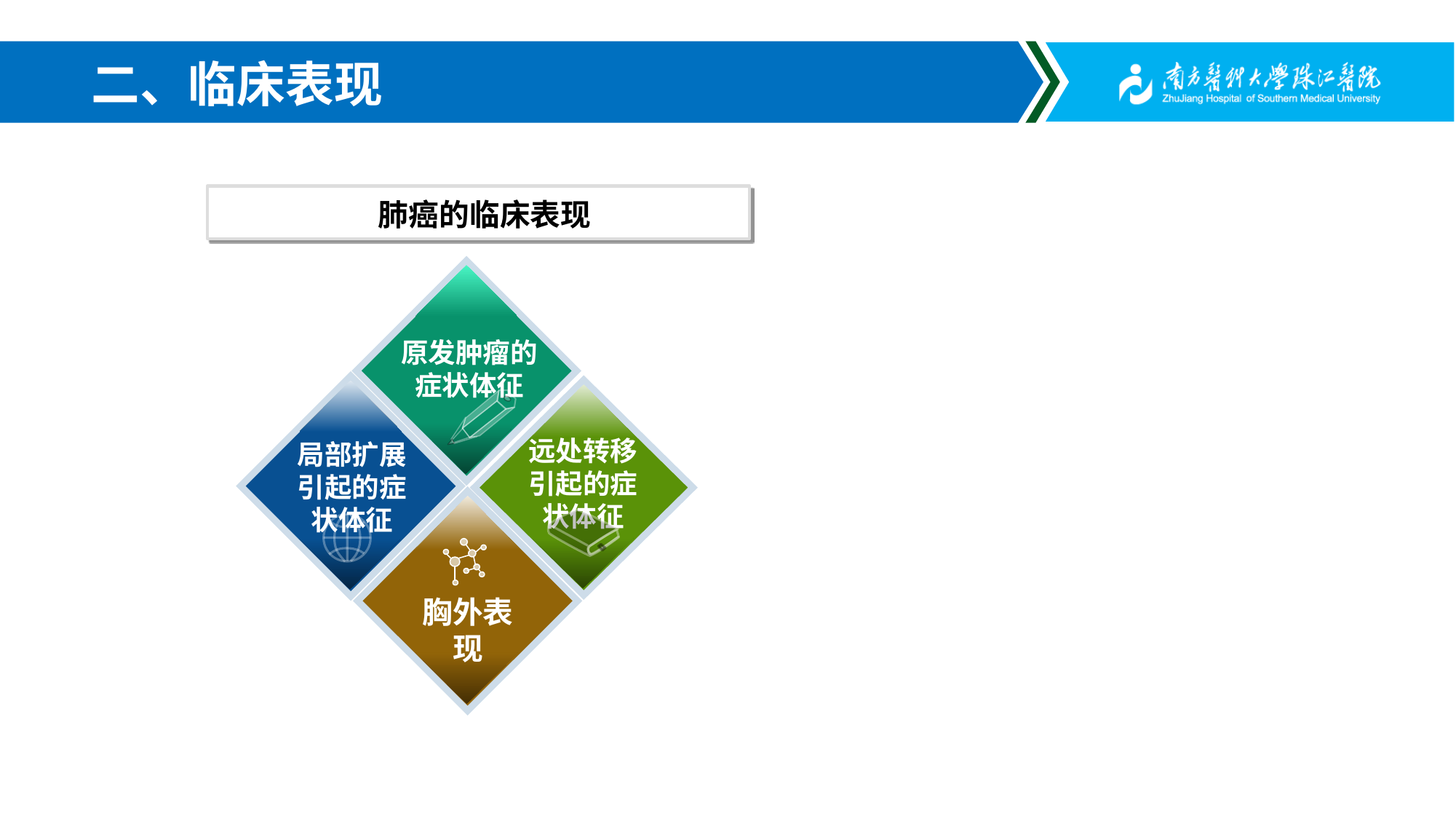

# 二、临床表现

肺癌的临床表现

原发肿瘤的症状体征

远处转移引起的症状体征
局部扩展引起的症状体征
Title in here

胸外表现